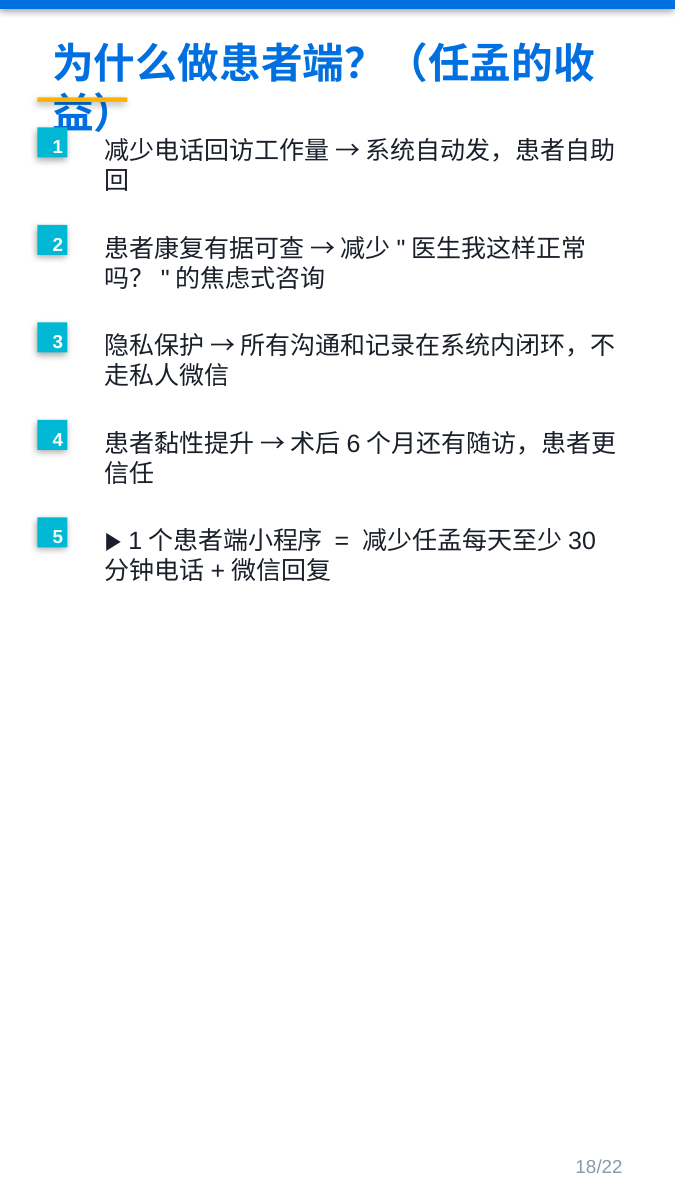

为什么做患者端？（任孟的收益）

1
减少电话回访工作量 → 系统自动发，患者自助回

2
患者康复有据可查 → 减少"医生我这样正常吗？"的焦虑式咨询

3
隐私保护 → 所有沟通和记录在系统内闭环，不走私人微信

4
患者黏性提升 → 术后6个月还有随访，患者更信任

5
▶ 1个患者端小程序 = 减少任孟每天至少30分钟电话+微信回复
18/22